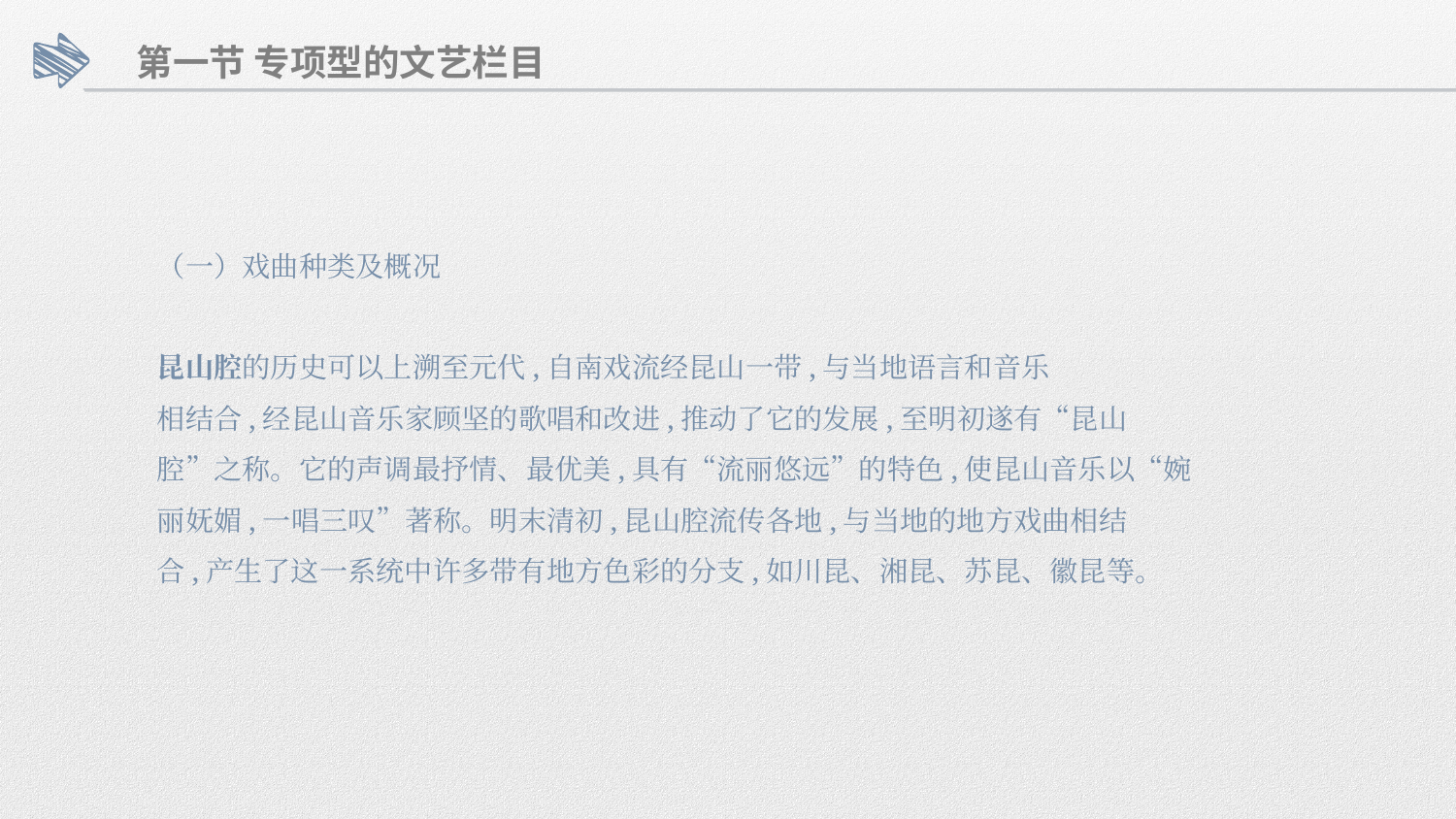

第一节 专项型的文艺栏目
（一）戏曲种类及概况

昆山腔的历史可以上溯至元代,自南戏流经昆山一带,与当地语言和音乐
相结合,经昆山音乐家顾坚的歌唱和改进,推动了它的发展,至明初遂有“昆山
腔”之称。它的声调最抒情、最优美,具有“流丽悠远”的特色,使昆山音乐以“婉
丽妩媚,一唱三叹”著称。明末清初,昆山腔流传各地,与当地的地方戏曲相结
合,产生了这一系统中许多带有地方色彩的分支,如川昆、湘昆、苏昆、徽昆等。